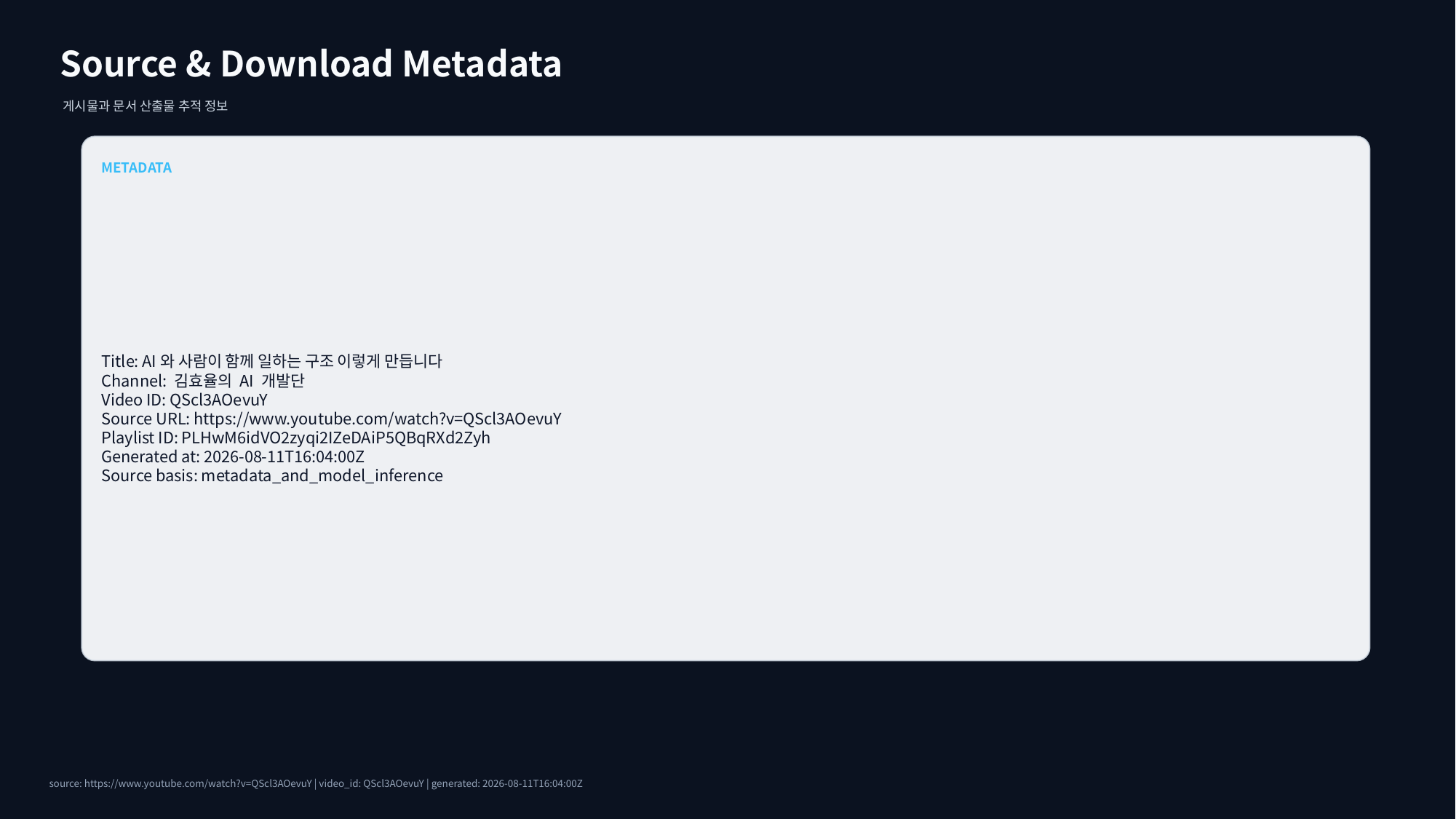

Source & Download Metadata
게시물과 문서 산출물 추적 정보

METADATA
Title: AI와 사람이 함께 일하는 구조 이렇게 만듭니다
Channel: 김효율의 AI 개발단
Video ID: QScl3AOevuY
Source URL: https://www.youtube.com/watch?v=QScl3AOevuY
Playlist ID: PLHwM6idVO2zyqi2IZeDAiP5QBqRXd2Zyh
Generated at: 2026-08-11T16:04:00Z
Source basis: metadata_and_model_inference
source: https://www.youtube.com/watch?v=QScl3AOevuY | video_id: QScl3AOevuY | generated: 2026-08-11T16:04:00Z